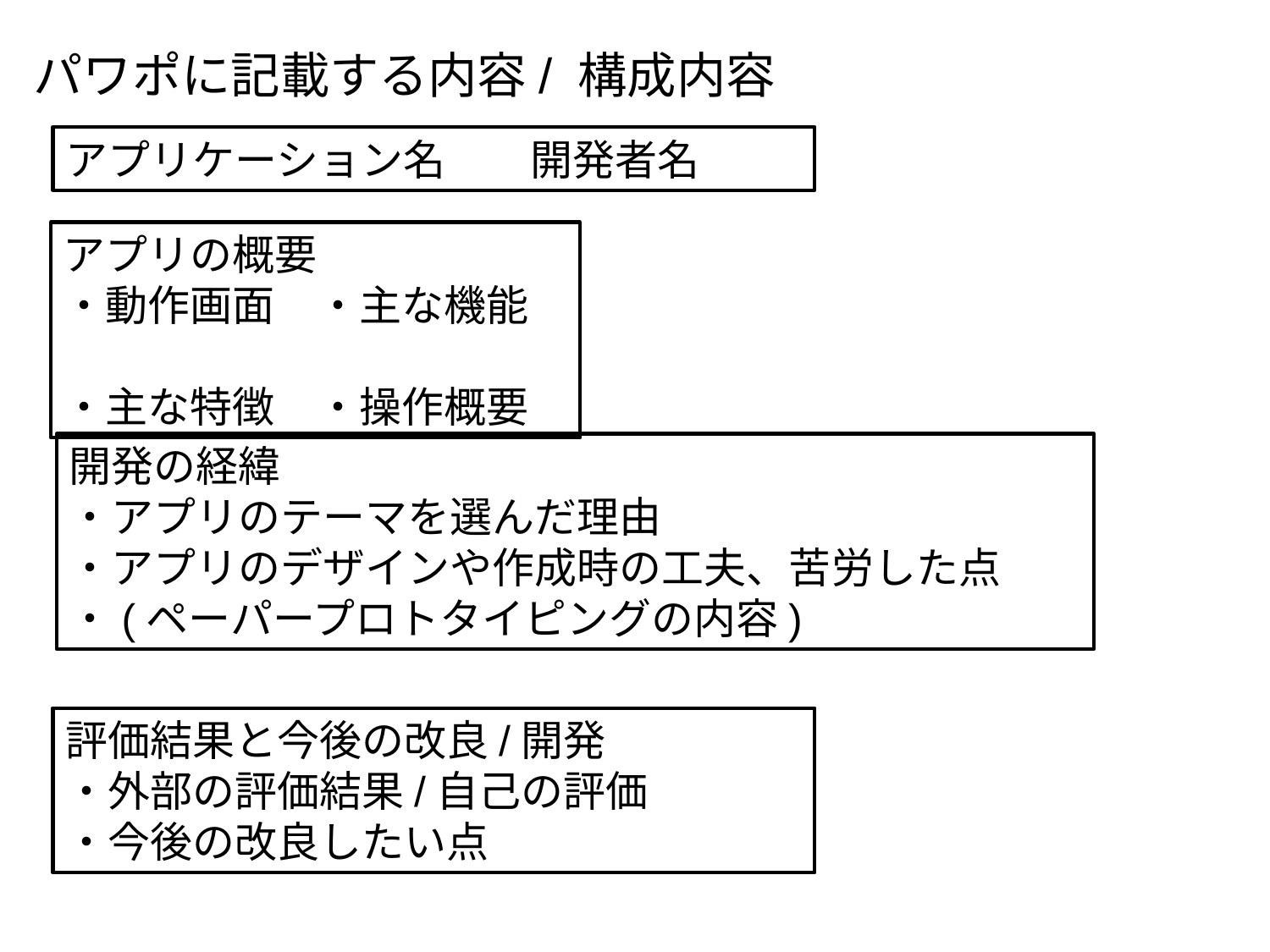

パワポに記載する内容/ 構成内容
アプリケーション名　　開発者名
アプリの概要
・動作画面　・主な機能　
・主な特徴　・操作概要
開発の経緯
・アプリのテーマを選んだ理由
・アプリのデザインや作成時の工夫、苦労した点
・(ペーパープロトタイピングの内容)
評価結果と今後の改良/開発
・外部の評価結果/自己の評価
・今後の改良したい点